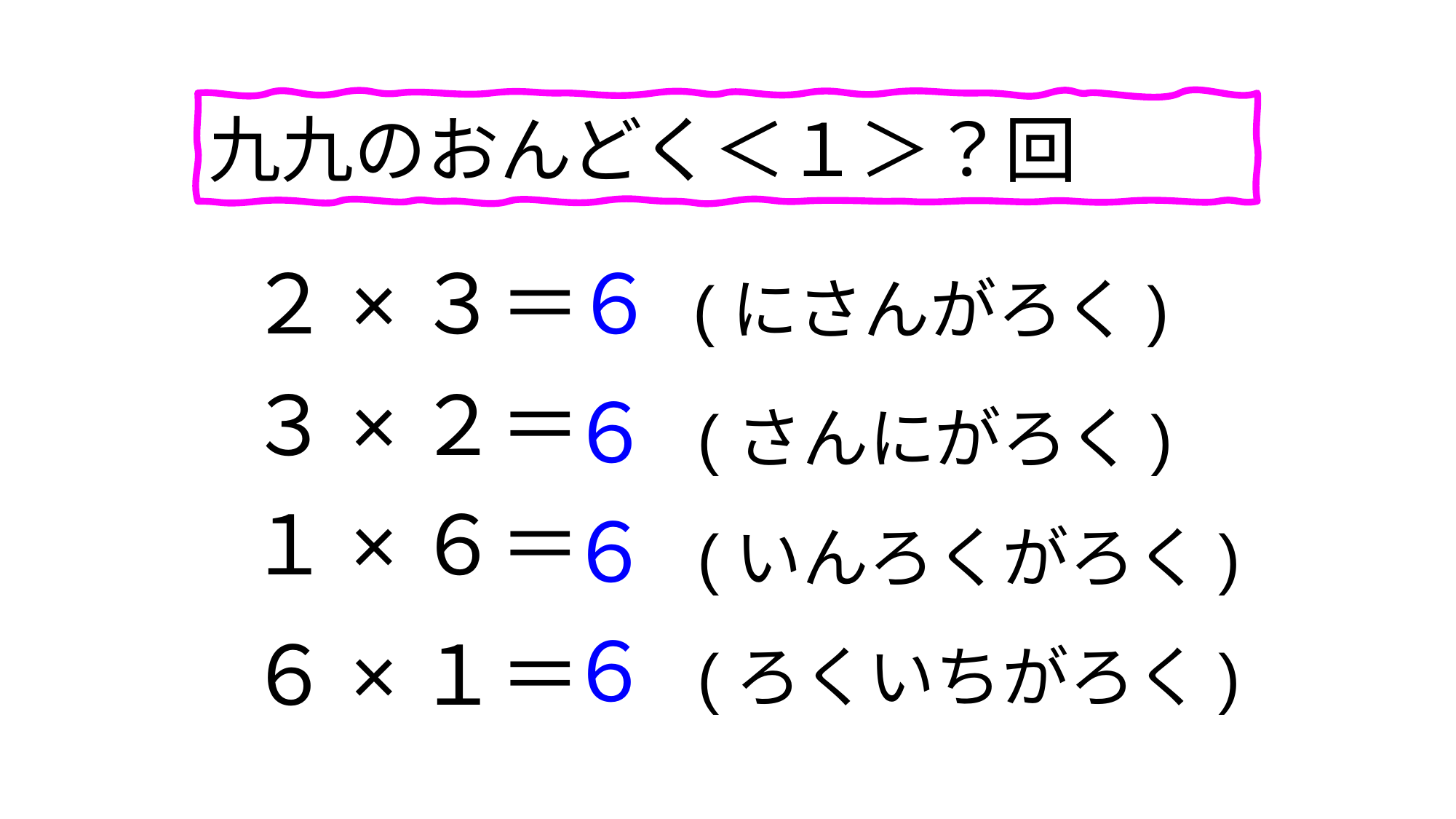

九九のおんどく＜１＞？回
２×３＝
６ (にさんがろく)
６ (さんにがろく)
３×２＝
６ (いんろくがろく)
１×６＝
６ (ろくいちがろく)
６×１＝